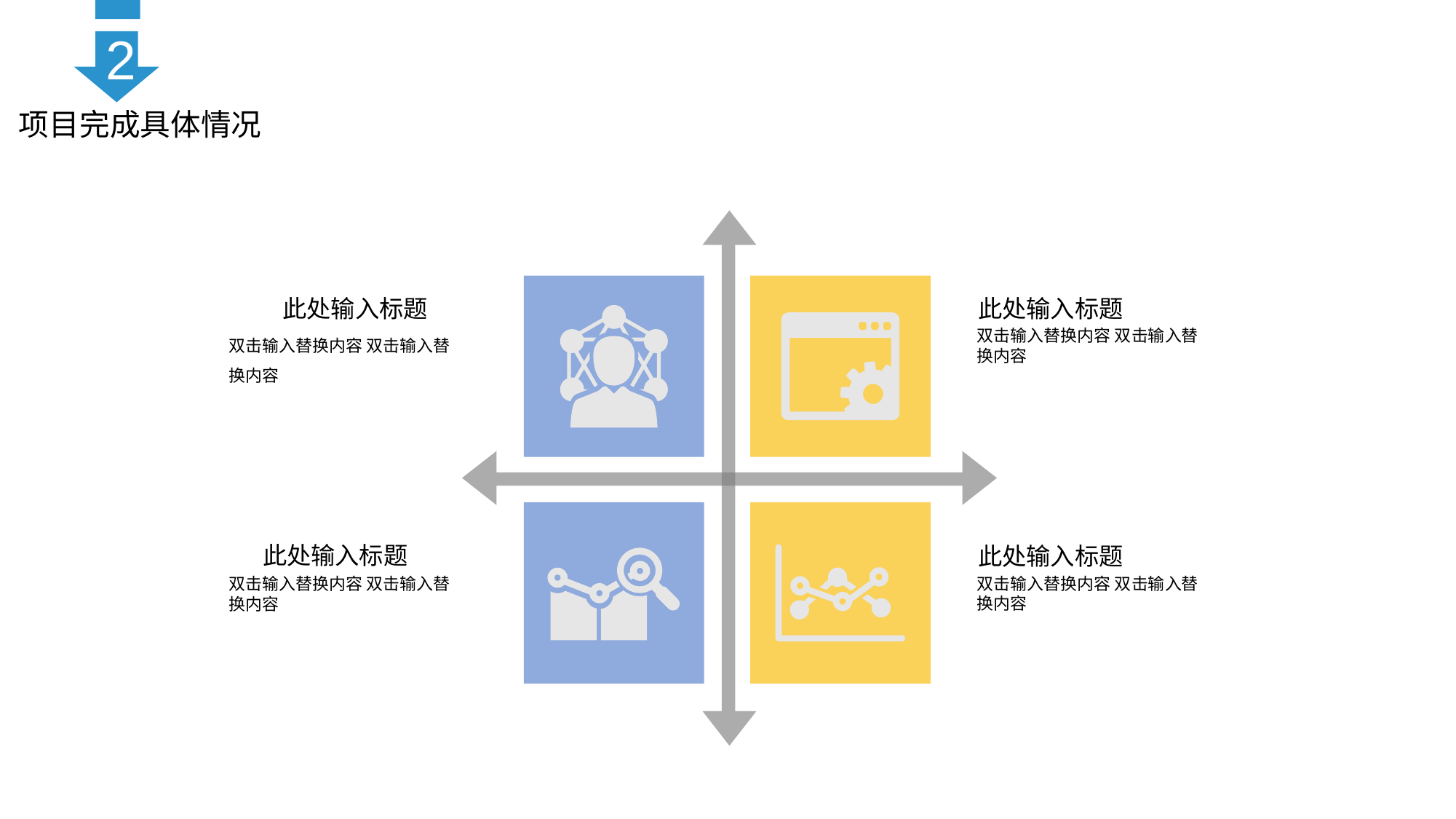

2
项目完成具体情况

此处输入标题
此处输入标题

双击输入替换内容 双击输入替换内容
双击输入替换内容 双击输入替换内容

此处输入标题
此处输入标题

双击输入替换内容 双击输入替换内容
双击输入替换内容 双击输入替换内容